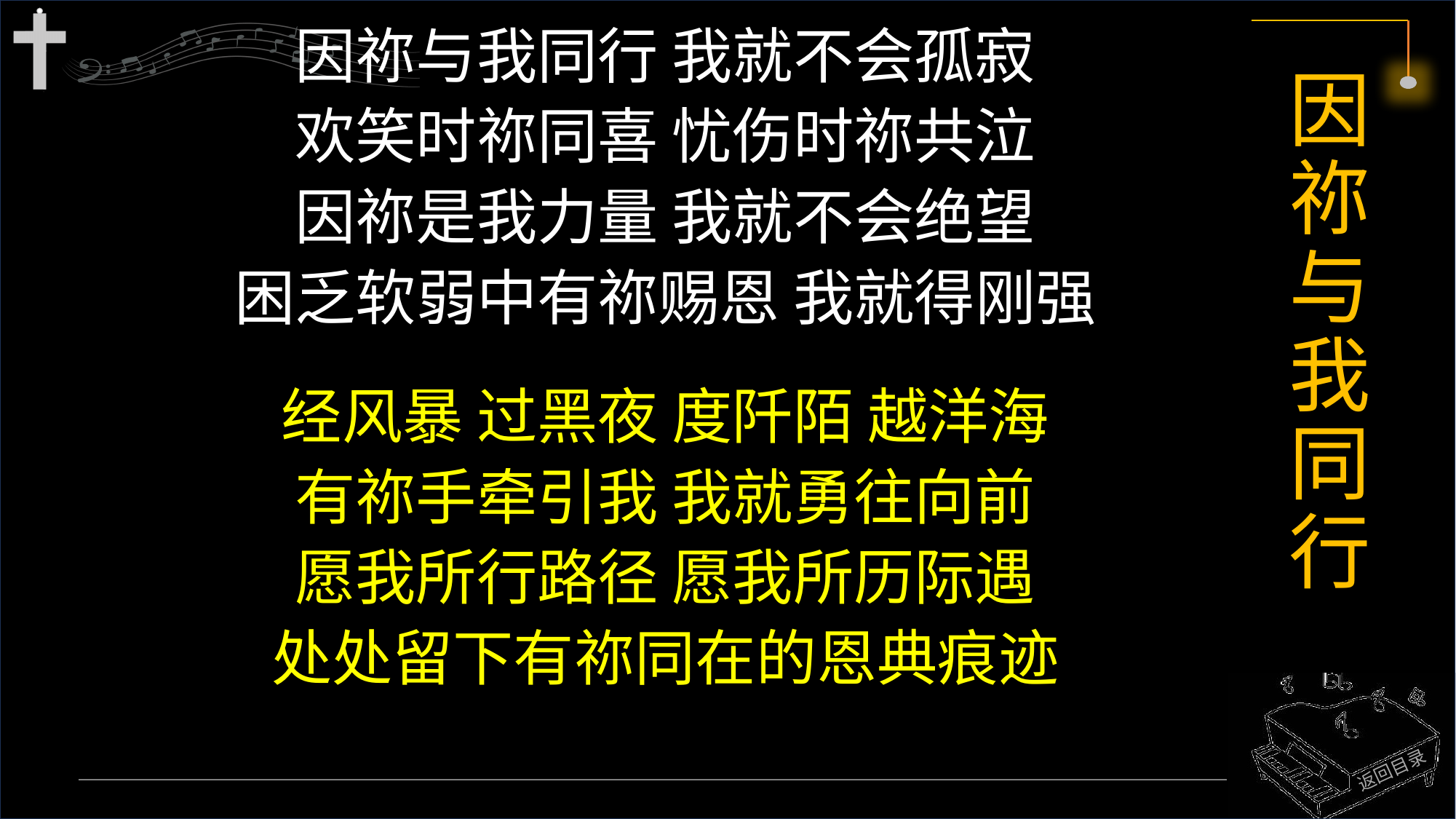

因祢与我同行 我就不会孤寂
欢笑时祢同喜 忧伤时祢共泣
因祢是我力量 我就不会绝望
困乏软弱中有祢赐恩 我就得刚强

经风暴 过黑夜 度阡陌 越洋海
有祢手牵引我 我就勇往向前
愿我所行路径 愿我所历际遇
处处留下有祢同在的恩典痕迹
# 因祢与我同行